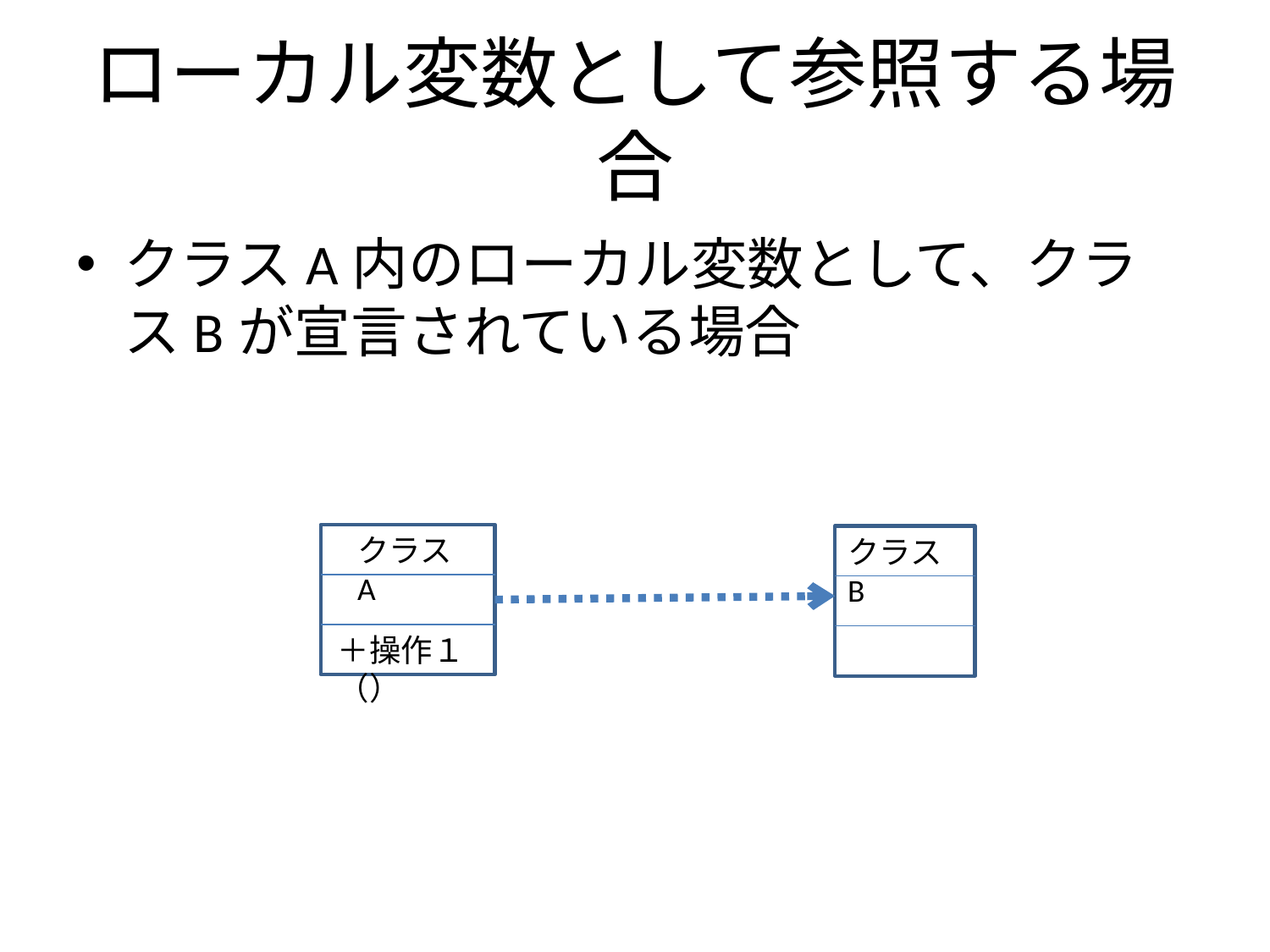

# ローカル変数として参照する場合
クラスA内のローカル変数として、クラスBが宣言されている場合

クラスA

クラスB
＋操作１（）